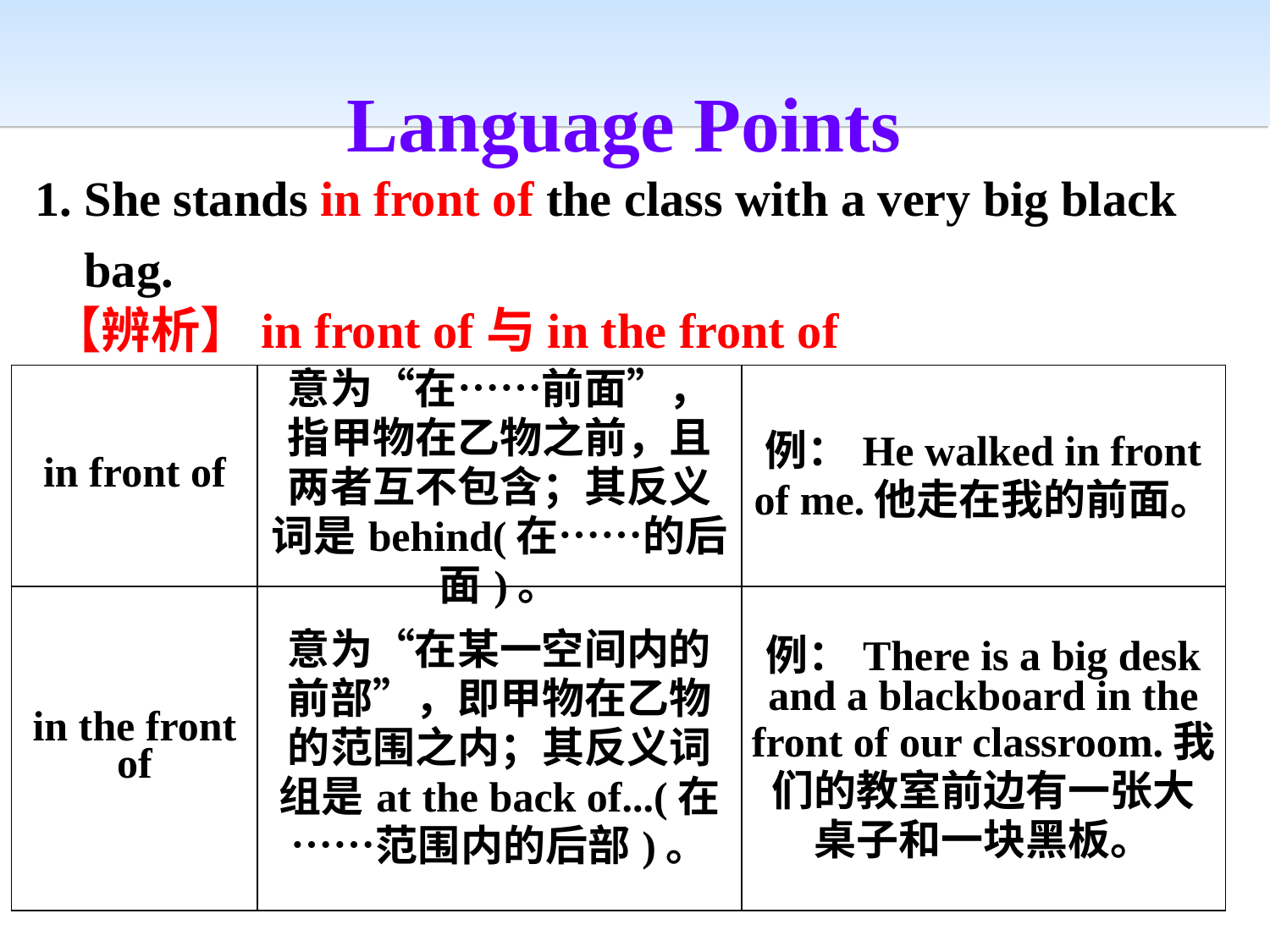

Language Points
1. She stands in front of the class with a very big black
    bag.
【辨析】in front of与in the front of
| in front of | 意为“在……前面”，指甲物在乙物之前，且两者互不包含；其反义词是behind(在……的后面)。 | 例：He walked in front of me.他走在我的前面。 |
| --- | --- | --- |
| in the front of | 意为“在某一空间内的前部”，即甲物在乙物的范围之内；其反义词组是at the back of...(在……范围内的后部)。 | 例：There is a big desk and a blackboard in the front of our classroom.我们的教室前边有一张大桌子和一块黑板。 |